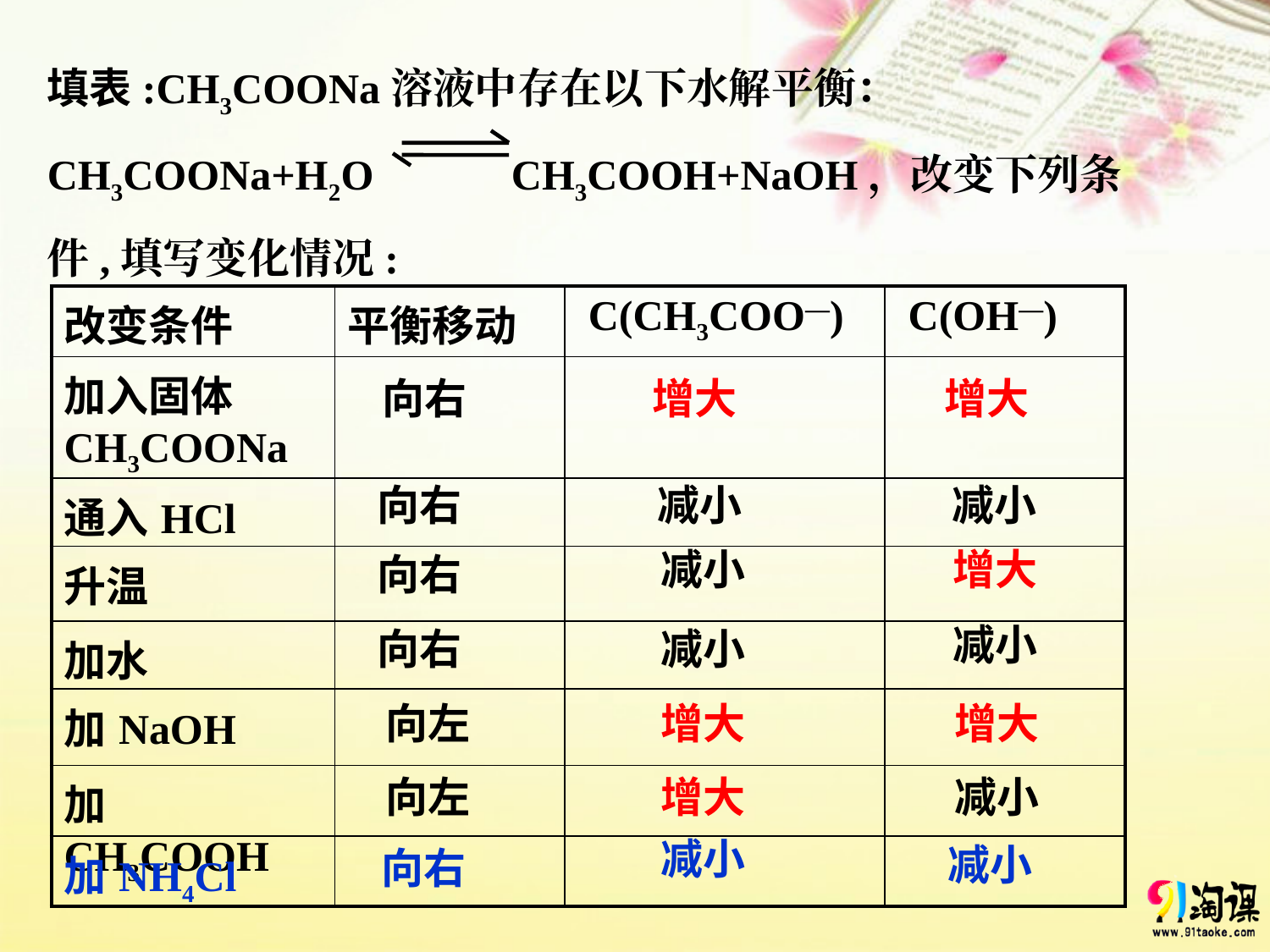

填表:CH3COONa溶液中存在以下水解平衡：CH3COONa+H2O             CH3COOH+NaOH，改变下列条件,填写变化情况:

| 改变条件 | 平衡移动 | C(CH3COO—) | C(OH—) |
| --- | --- | --- | --- |
| 加入固体CH3COONa |  |  |  |
| 通入HCl |  |  |  |
| 升温 |  |  |  |
| 加水 |  |  |  |
| 加NaOH |  |  |  |
| 加CH3COOH |  |  |  |
| 加NH4Cl |  |  |  |
向右
增大
增大
向右
减小
减小
减小
增大
向右
减小
向右
减小
向左
增大
增大
向左
增大
减小
减小
减小
向右